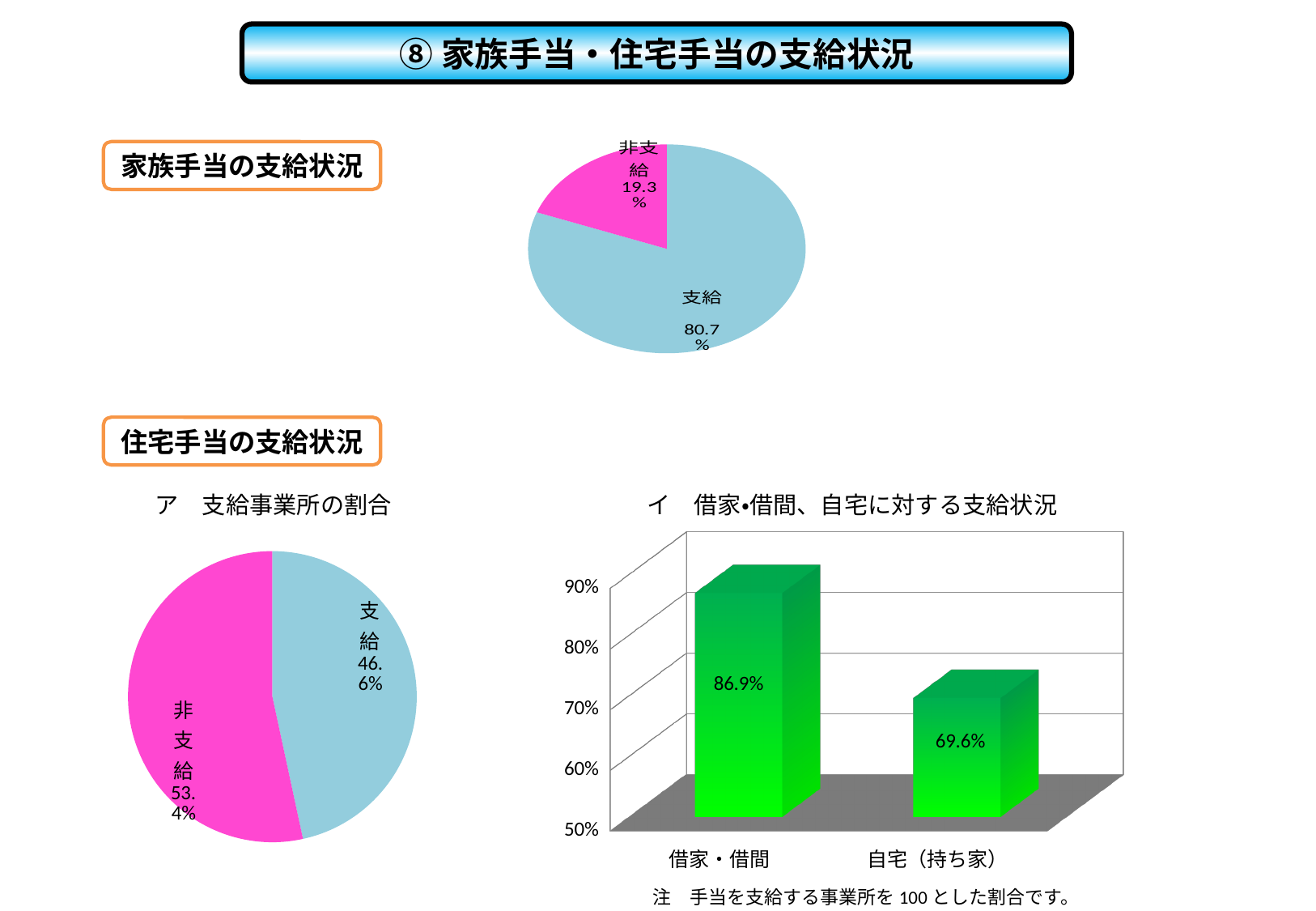

⑧家族手当・住宅手当の支給状況

### Chart

| Category | 列1 |
|---|---|
| 支給 | 0.807 |
| 非支給 | 0.193 |
家族手当の支給状況
住宅手当の支給状況
ア　支給事業所の割合
イ　借家・借間、自宅に対する支給状況

### Chart

| Category | 列1 |
|---|---|
| 支給 | 0.466 |
| 非支給 | 0.534 |

[unsupported chart]

注　手当を支給する事業所を100とした割合です。